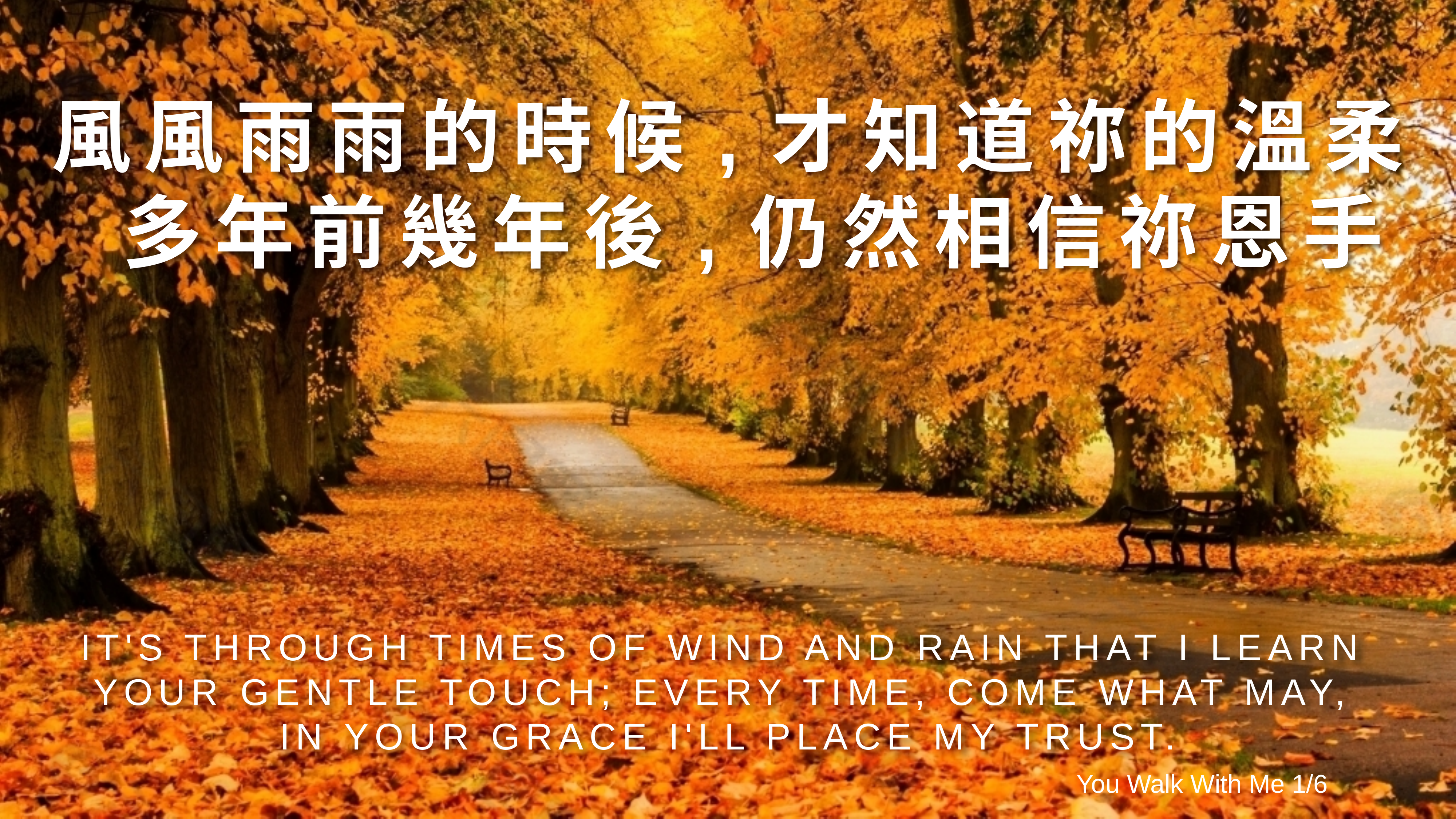

# 風風雨雨的時候,才知道祢的溫柔
 多年前幾年後,仍然相信祢恩手
It's through times of wind and rain That I learn
Your gentle touch; Every time, come what may,
In Your grace I'll place my trust.
You Walk With Me 1/6